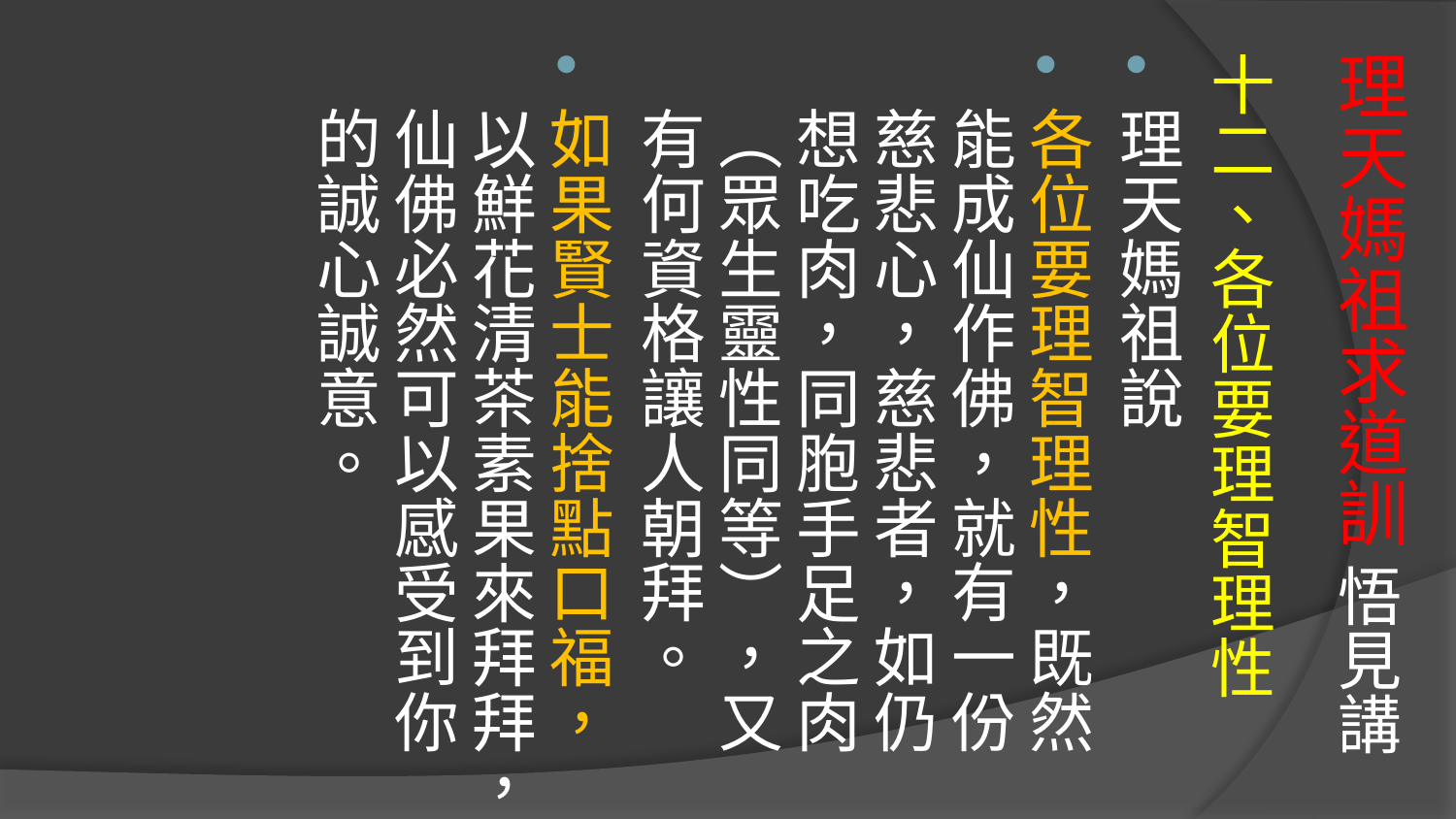

# 理天媽祖求道訓 悟見講
十二、各位要理智理性
理天媽祖說
各位要理智理性，既然能成仙作佛，就有一份慈悲心，慈悲者，如仍想吃肉，同胞手足之肉（眾生靈性同等），又有何資格讓人朝拜。
如果賢士能捨點口福，以鮮花清茶素果來拜拜，仙佛必然可以感受到你的誠心誠意。